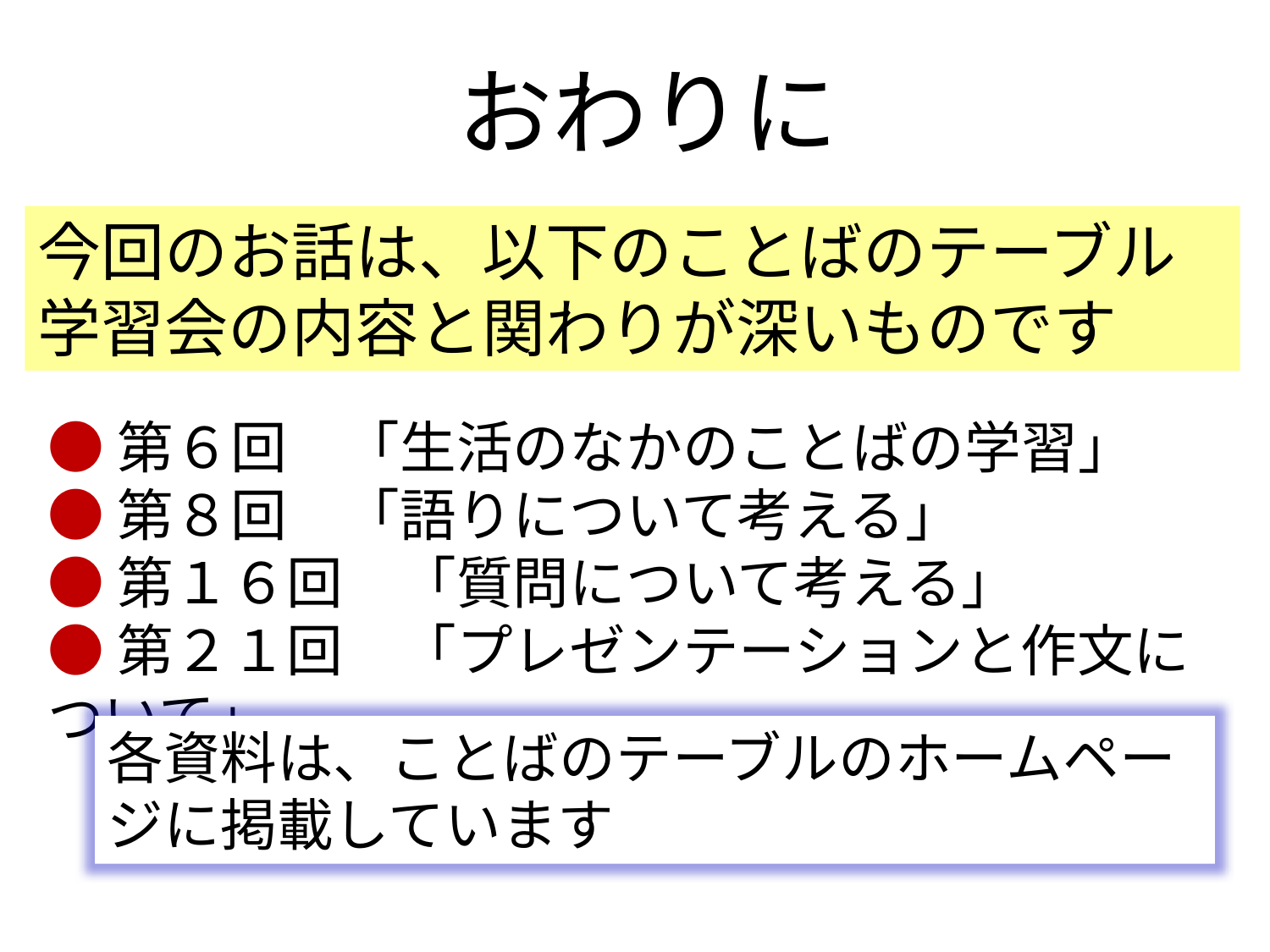

おわりに
今回のお話は、以下のことばのテーブル学習会の内容と関わりが深いものです
●第６回　「生活のなかのことばの学習」
●第８回　「語りについて考える」
●第１６回　「質問について考える」
●第２１回　「プレゼンテーションと作文について」
各資料は、ことばのテーブルのホームページに掲載しています